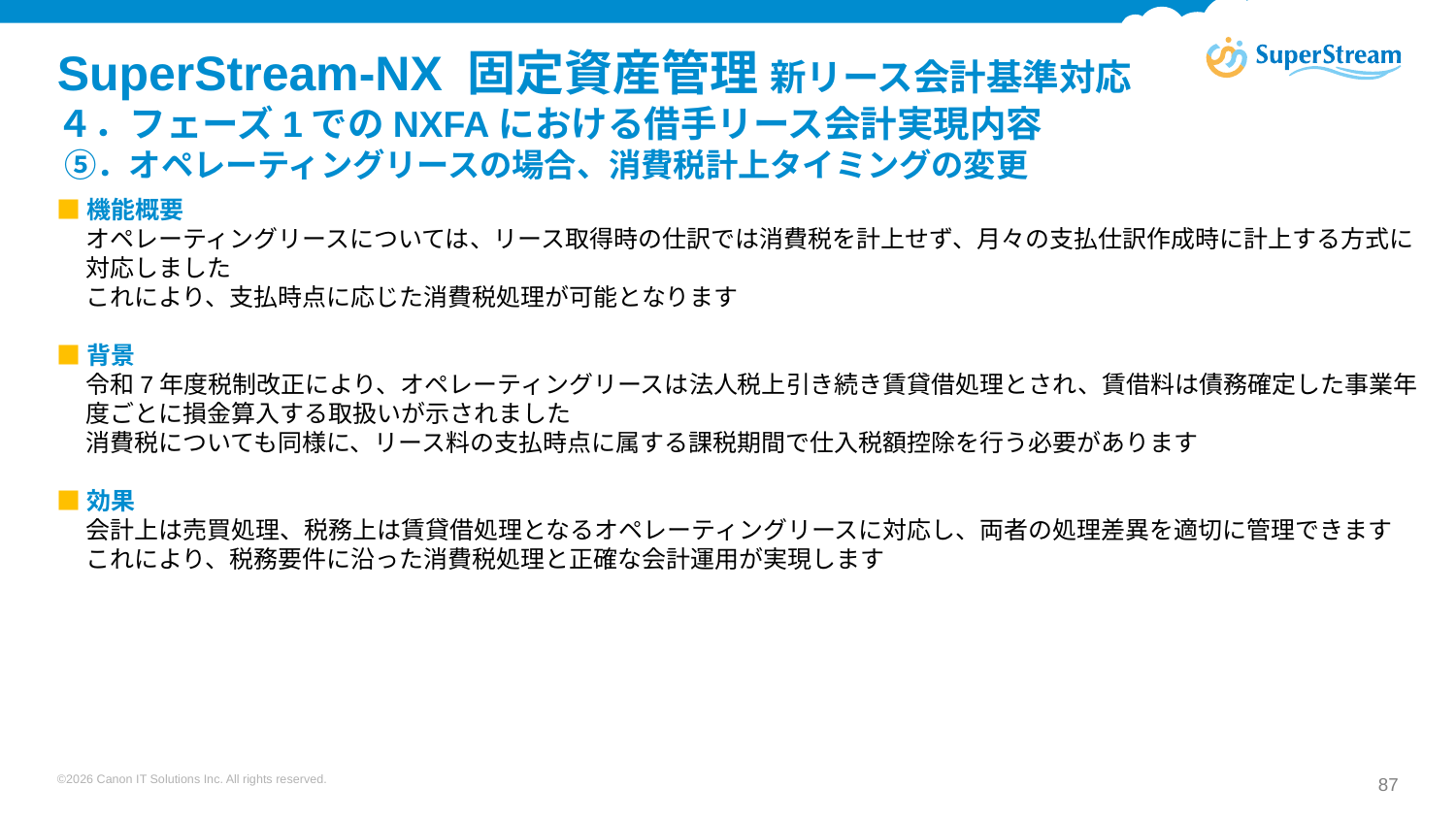

# SuperStream-NX 固定資産管理 新リース会計基準対応 ４．フェーズ1でのNXFAにおける借手リース会計実現内容 ⑤．オペレーティングリースの場合、消費税計上タイミングの変更
■機能概要
オペレーティングリースについては、リース取得時の仕訳では消費税を計上せず、月々の支払仕訳作成時に計上する方式に対応しました
これにより、支払時点に応じた消費税処理が可能となります

■背景
令和7年度税制改正により、オペレーティングリースは法人税上引き続き賃貸借処理とされ、賃借料は債務確定した事業年度ごとに損金算入する取扱いが示されました
消費税についても同様に、リース料の支払時点に属する課税期間で仕入税額控除を行う必要があります

■効果
会計上は売買処理、税務上は賃貸借処理となるオペレーティングリースに対応し、両者の処理差異を適切に管理できます
これにより、税務要件に沿った消費税処理と正確な会計運用が実現します

©2026 Canon IT Solutions Inc. All rights reserved.
87